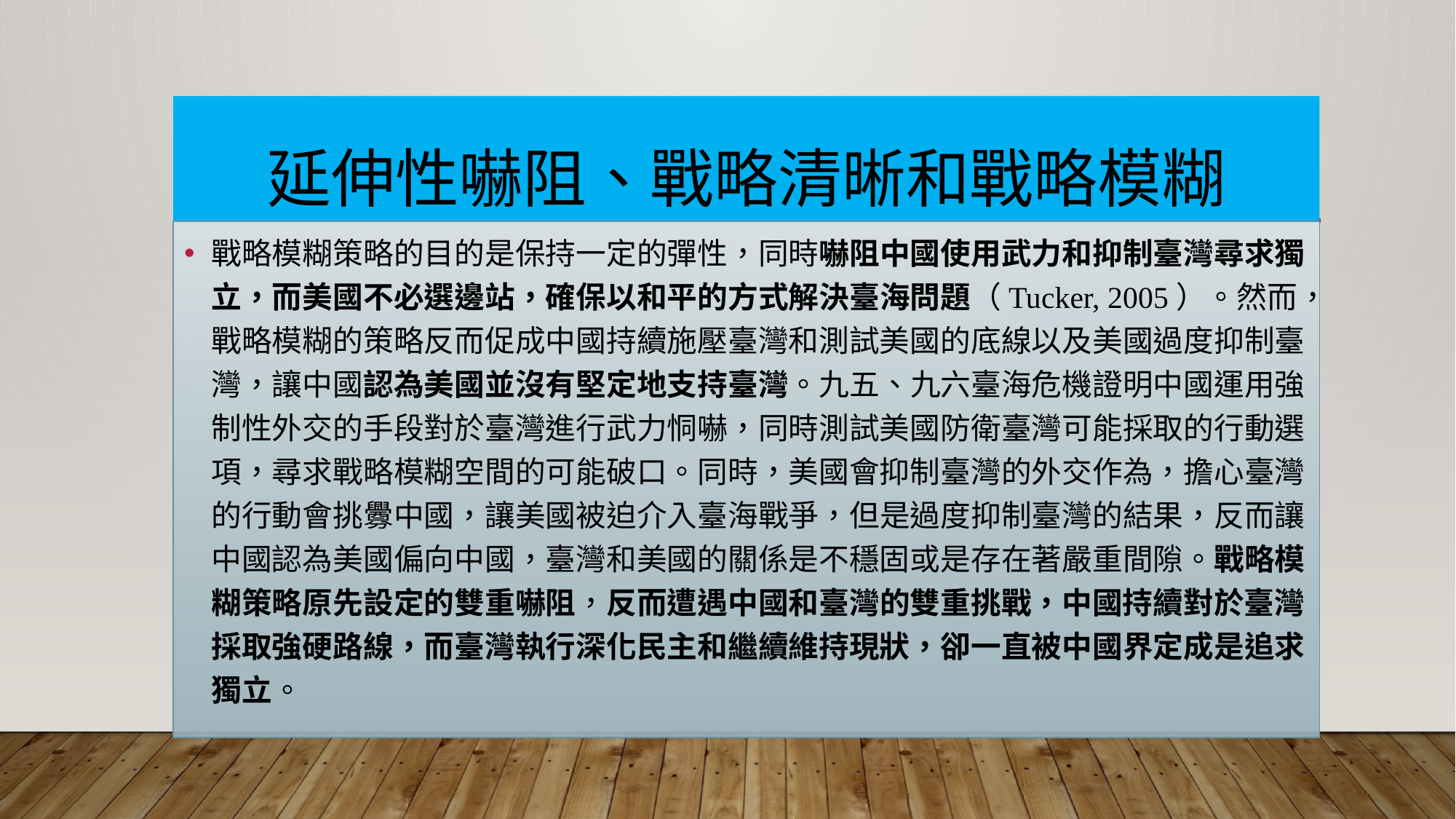

# 延伸性嚇阻、戰略清晰和戰略模糊
戰略模糊策略的目的是保持一定的彈性，同時嚇阻中國使用武力和抑制臺灣尋求獨立，而美國不必選邊站，確保以和平的方式解決臺海問題（Tucker, 2005）。然而，戰略模糊的策略反而促成中國持續施壓臺灣和測試美國的底線以及美國過度抑制臺灣，讓中國認為美國並沒有堅定地支持臺灣。九五、九六臺海危機證明中國運用強制性外交的手段對於臺灣進行武力恫嚇，同時測試美國防衛臺灣可能採取的行動選項，尋求戰略模糊空間的可能破口。同時，美國會抑制臺灣的外交作為，擔心臺灣的行動會挑釁中國，讓美國被迫介入臺海戰爭，但是過度抑制臺灣的結果，反而讓中國認為美國偏向中國，臺灣和美國的關係是不穩固或是存在著嚴重間隙。戰略模糊策略原先設定的雙重嚇阻，反而遭遇中國和臺灣的雙重挑戰，中國持續對於臺灣採取強硬路線，而臺灣執行深化民主和繼續維持現狀，卻一直被中國界定成是追求獨立。